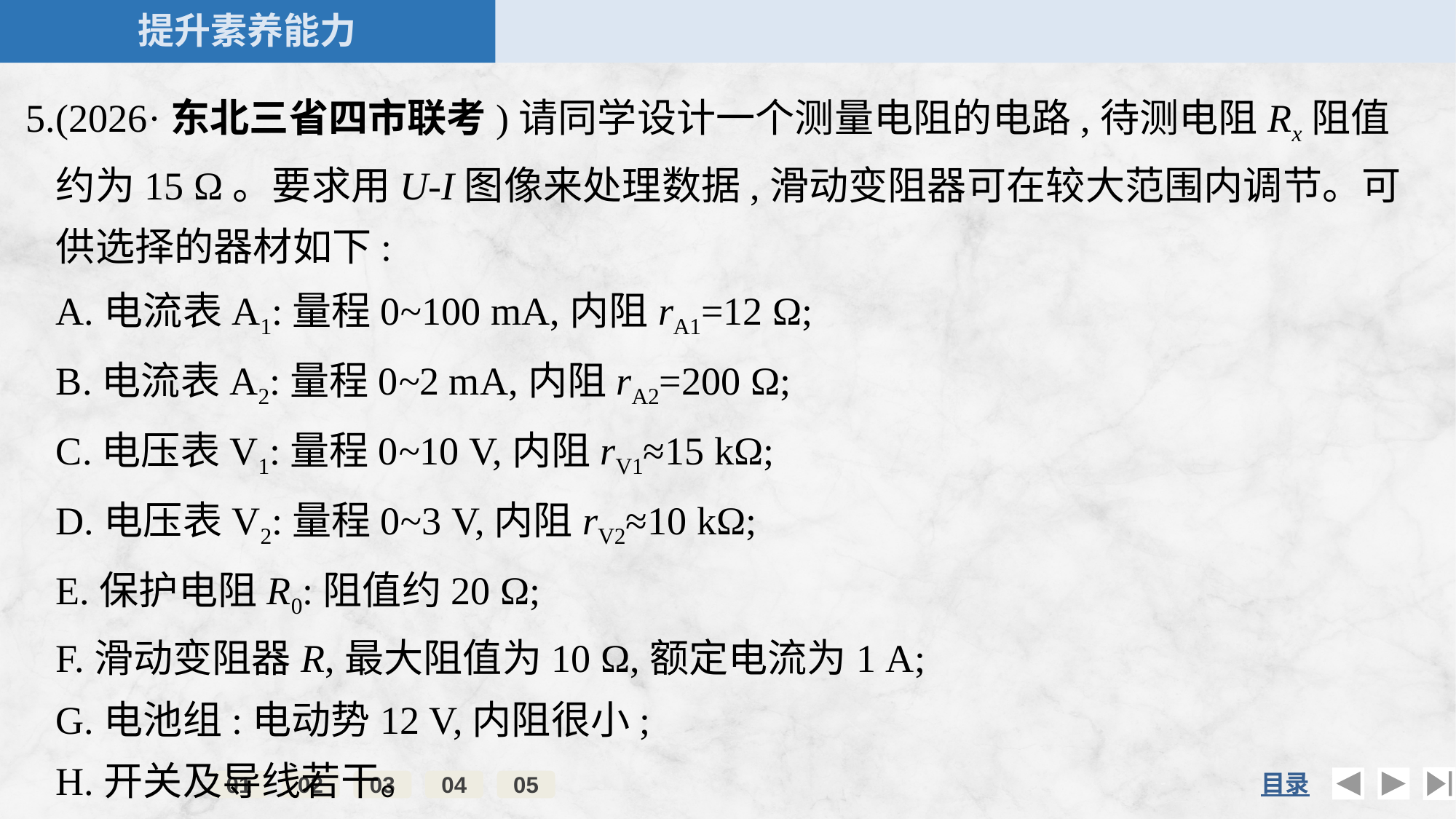

5.(2026·东北三省四市联考)请同学设计一个测量电阻的电路,待测电阻Rx阻值约为15 Ω。要求用U-I图像来处理数据,滑动变阻器可在较大范围内调节。可供选择的器材如下:
	A.电流表A1:量程0~100 mA,内阻rA1=12 Ω;
	B.电流表A2:量程0~2 mA,内阻rA2=200 Ω;
	C.电压表V1:量程0~10 V,内阻rV1≈15 kΩ;
	D.电压表V2:量程0~3 V,内阻rV2≈10 kΩ;
	E.保护电阻R0:阻值约20 Ω;
	F.滑动变阻器R,最大阻值为10 Ω,额定电流为1 A;
	G.电池组:电动势12 V,内阻很小;
	H.开关及导线若干。